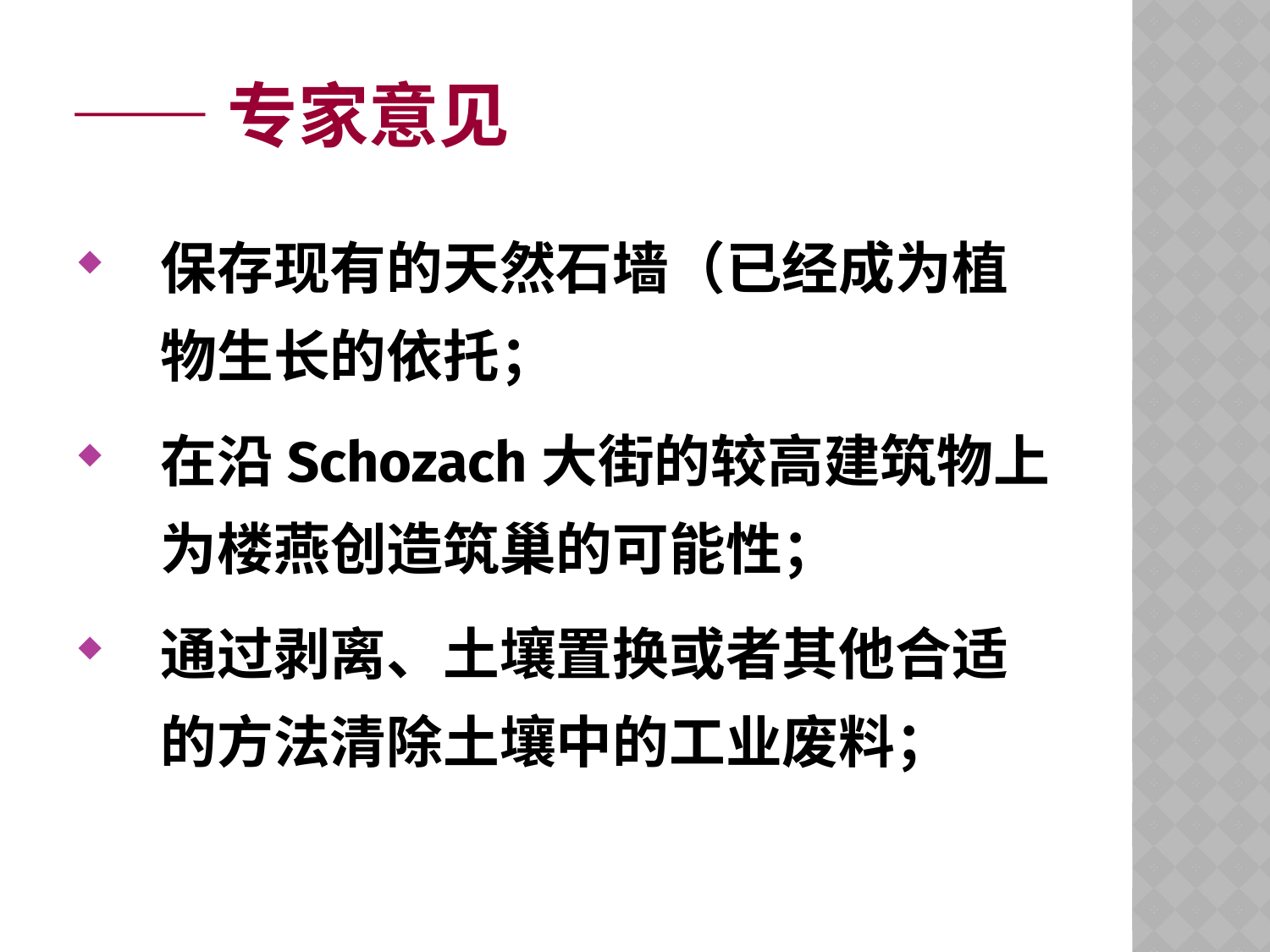

# ——专家意见
保存现有的天然石墙（已经成为植物生长的依托；
在沿Schozach大街的较高建筑物上为楼燕创造筑巢的可能性；
通过剥离、土壤置换或者其他合适的方法清除土壤中的工业废料；